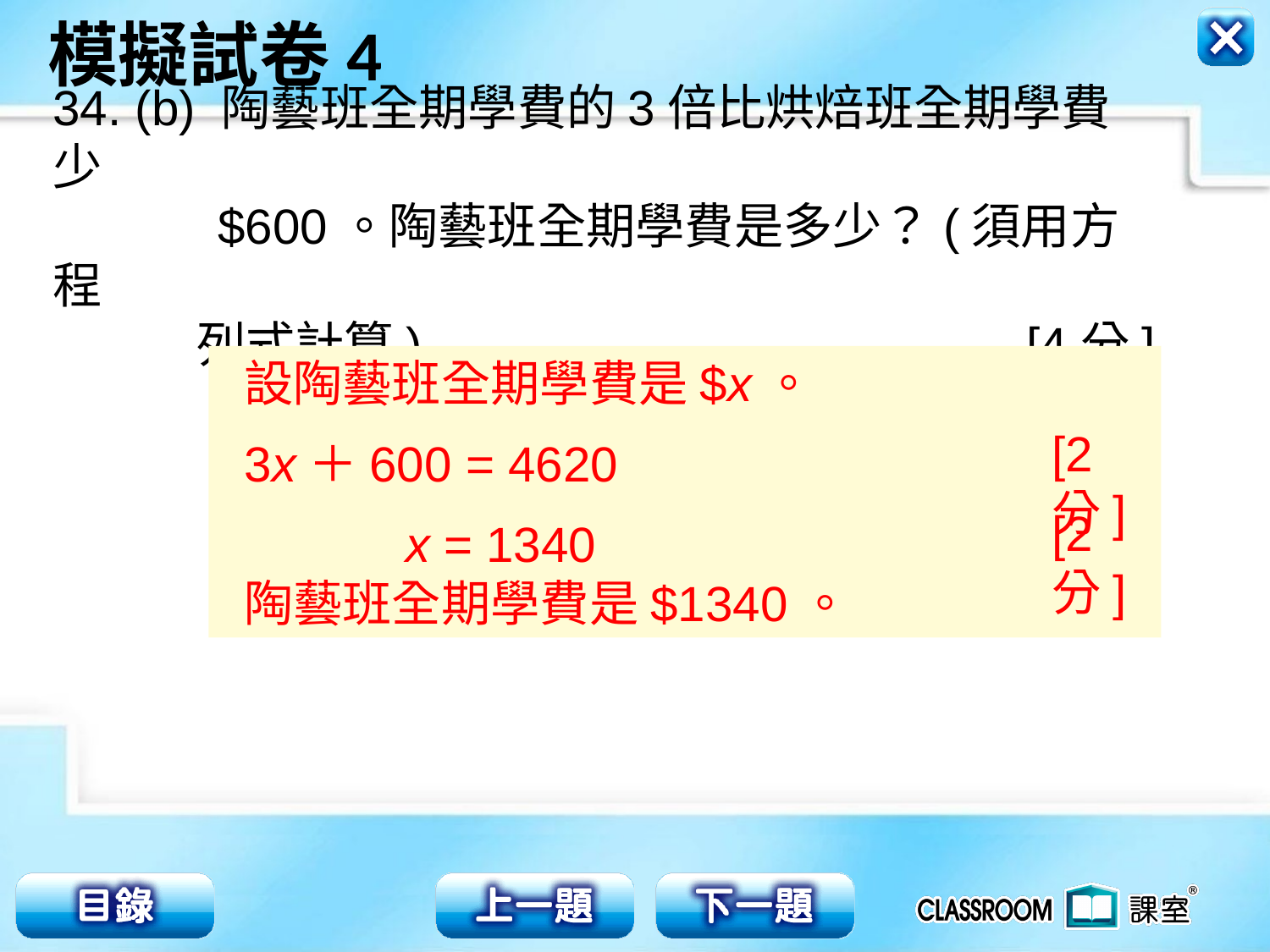

34. (b) 陶藝班全期學費的3倍比烘焙班全期學費少
            $600。陶藝班全期學費是多少？(須用方程
            列式計算)                                            [4分]
設陶藝班全期學費是$x。
3x＋600 = 4620
            x = 1340
陶藝班全期學費是$1340。
[2分]
[2分]